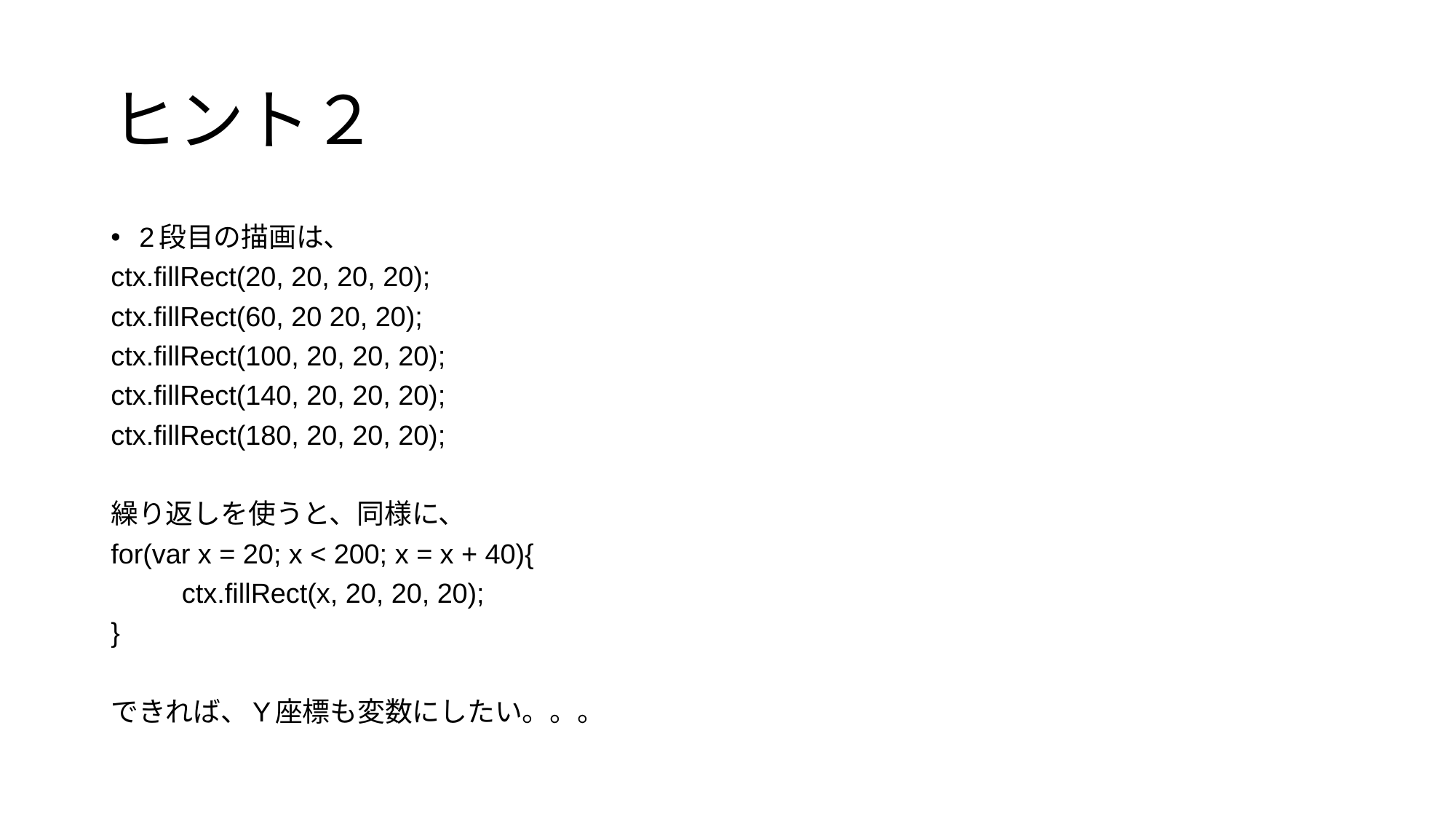

# ヒント２
2段目の描画は、
ctx.fillRect(20, 20, 20, 20);
ctx.fillRect(60, 20 20, 20);
ctx.fillRect(100, 20, 20, 20);
ctx.fillRect(140, 20, 20, 20);
ctx.fillRect(180, 20, 20, 20);

繰り返しを使うと、同様に、
for(var x = 20; x < 200; x = x + 40){
	ctx.fillRect(x, 20, 20, 20);
}

できれば、Y座標も変数にしたい。。。